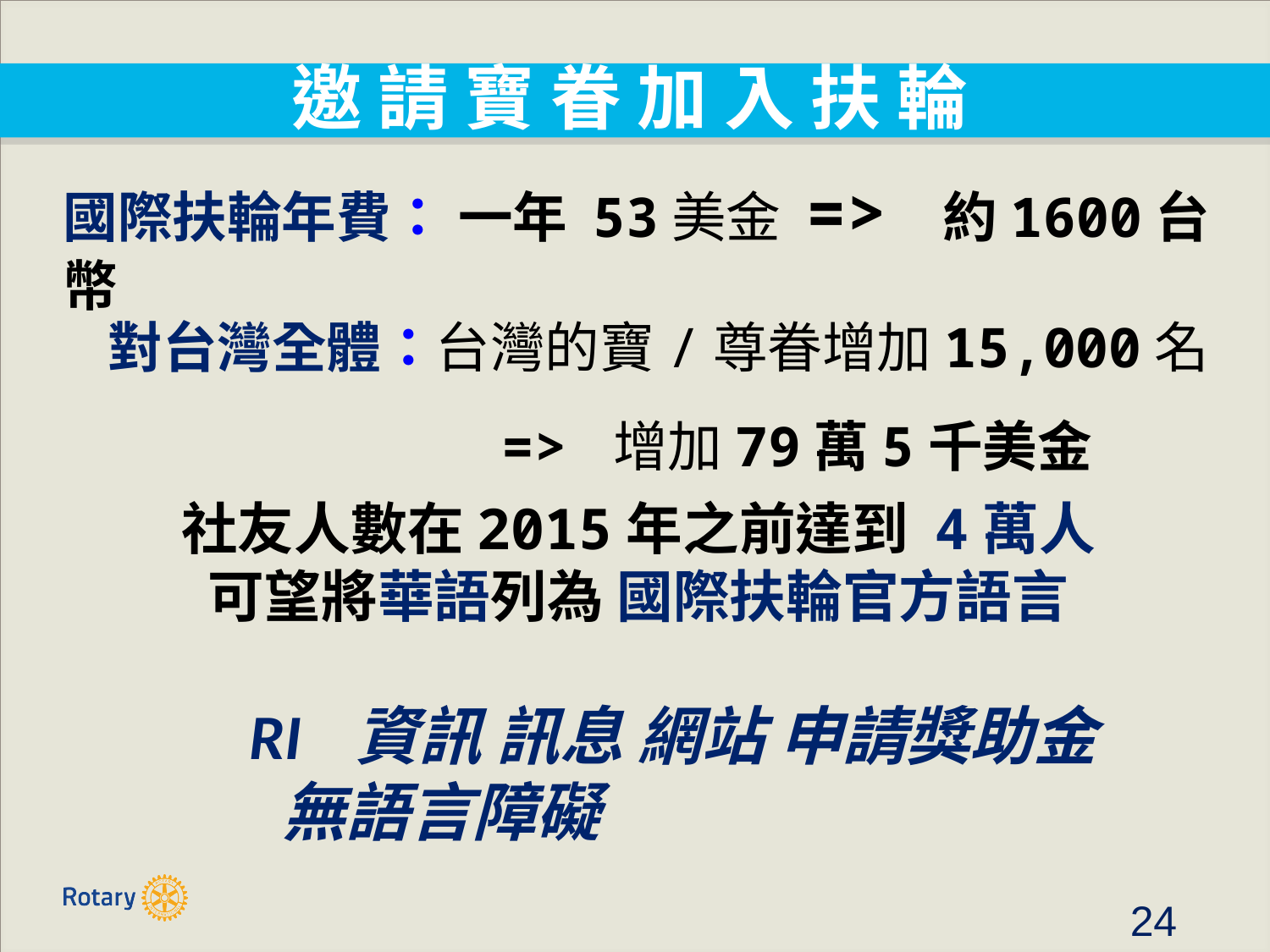

邀 請 寶 眷 加 入 扶 輪
國際扶輪年費： 一年 53美金 => 約1600台幣
對台灣全體：台灣的寶/尊眷增加15,000名
            => 增加79萬5千美金
社友人數在2015年之前達到 4萬人
可望將華語列為 國際扶輪官方語言

     RI 資訊 訊息 網站 申請獎助金
             無語言障礙